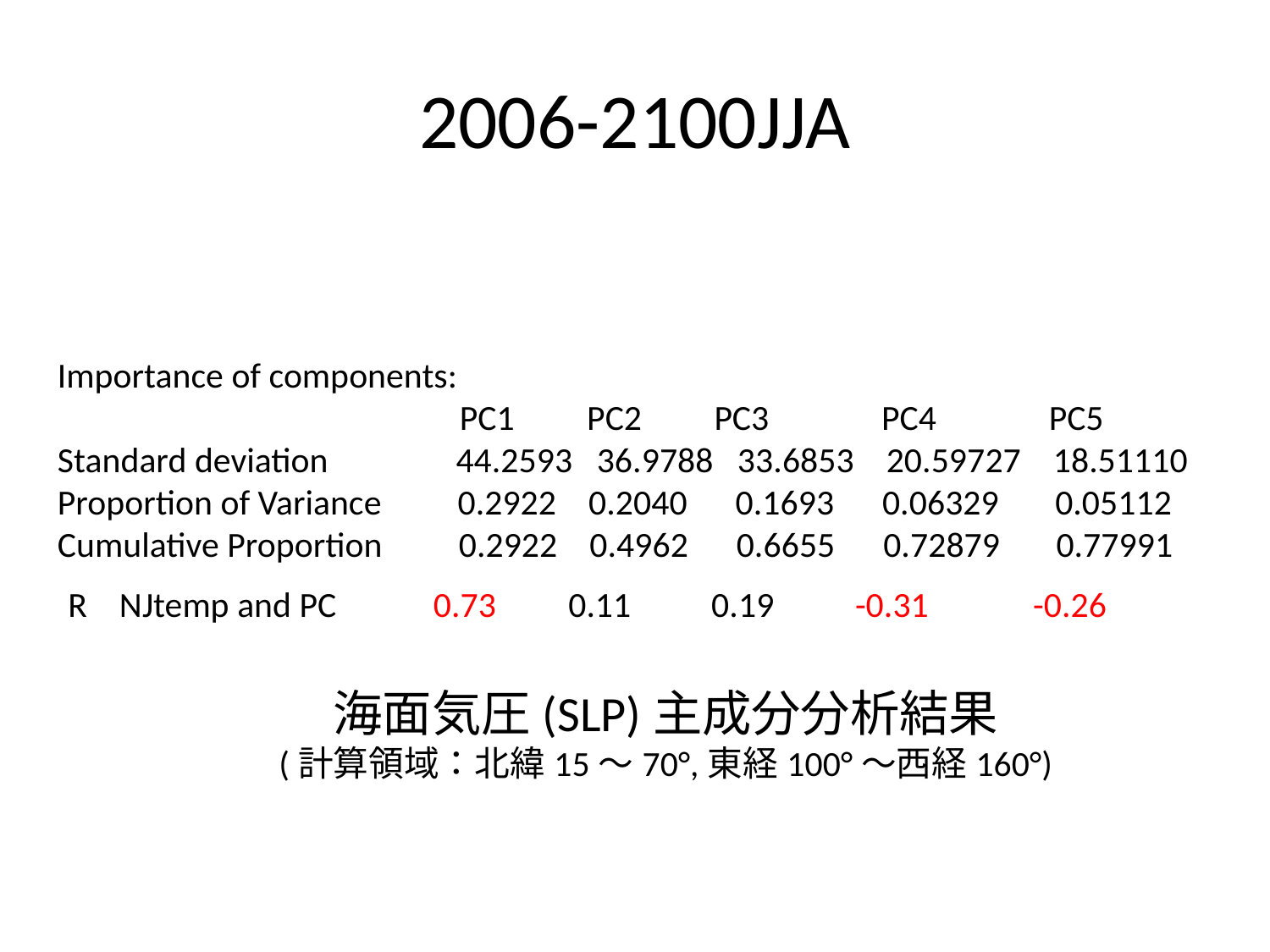

# 2006-2100JJA
Importance of components:
                                                  PC1         PC2         PC3              PC4              PC5
Standard deviation     　　44.2593   36.9788   33.6853    20.59727    18.51110
Proportion of Variance  　 0.2922    0.2040      0.1693      0.06329       0.05112
Cumulative Proportion   　0.2922    0.4962      0.6655      0.72879       0.77991
R    NJtemp and PC            0.73         0.11          0.19          -0.31             -0.26
海面気圧(SLP)主成分分析結果
(計算領域：北緯15～70°,東経100°～西経160°)